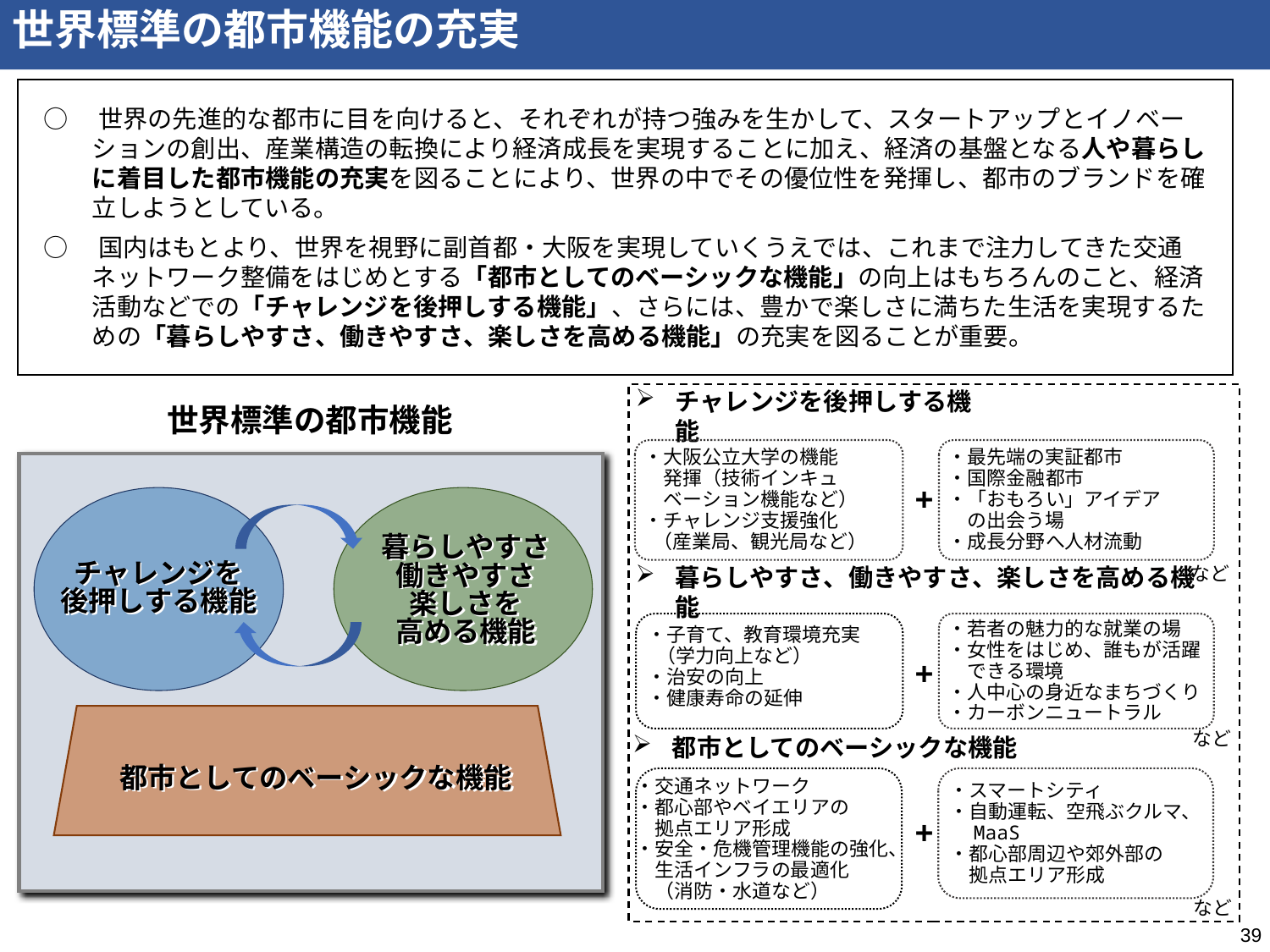

世界標準の都市機能の充実
○　世界の先進的な都市に目を向けると、それぞれが持つ強みを生かして、スタートアップとイノベーションの創出、産業構造の転換により経済成長を実現することに加え、経済の基盤となる人や暮らしに着目した都市機能の充実を図ることにより、世界の中でその優位性を発揮し、都市のブランドを確立しようとしている。
○　国内はもとより、世界を視野に副首都・大阪を実現していくうえでは、これまで注力してきた交通ネットワーク整備をはじめとする「都市としてのベーシックな機能」の向上はもちろんのこと、経済活動などでの「チャレンジを後押しする機能」、さらには、豊かで楽しさに満ちた生活を実現するための「暮らしやすさ、働きやすさ、楽しさを高める機能」の充実を図ることが重要。

世界標準の都市機能
チャレンジを後押しする機能
・大阪公立大学の機能
　発揮（技術インキュ
　ベーション機能など）
・チャレンジ支援強化
 （産業局、観光局など）
・最先端の実証都市
・国際金融都市
・「おもろい」アイデア
　の出会う場
・成長分野へ人材流動

+

チャレンジを
後押しする機能

暮らしやすさ
働きやすさ
楽しさを
高める機能

など
暮らしやすさ、働きやすさ、楽しさを高める機能

・若者の魅力的な就業の場
・女性をはじめ、誰もが活躍
　できる環境
・人中心の身近なまちづくり
・カーボンニュートラル
・子育て、教育環境充実
 （学力向上など）
・治安の向上
・健康寿命の延伸

+

都市としてのベーシックな機能
など
都市としてのベーシックな機能

・スマートシティ
・自動運転、空飛ぶクルマ、
　MaaS
・都心部周辺や郊外部の
　拠点エリア形成
・交通ネットワーク
・都心部やベイエリアの
　拠点エリア形成
・安全・危機管理機能の強化、
　生活インフラの最適化
　（消防・水道など）
+
など
39